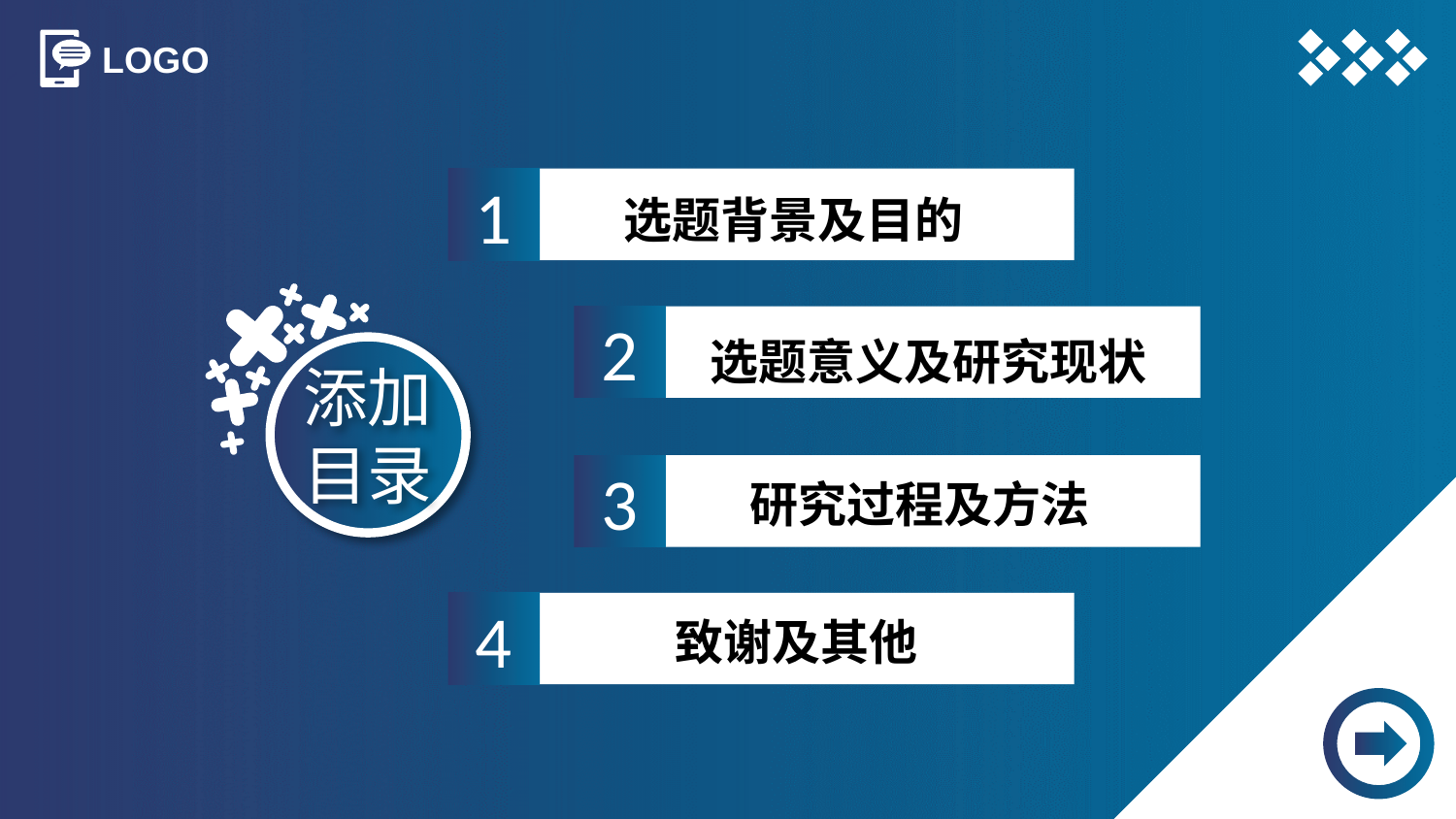

LOGO
1

选题背景及目的

2

选题意义及研究现状

添加
目录
3

研究过程及方法
4

致谢及其他